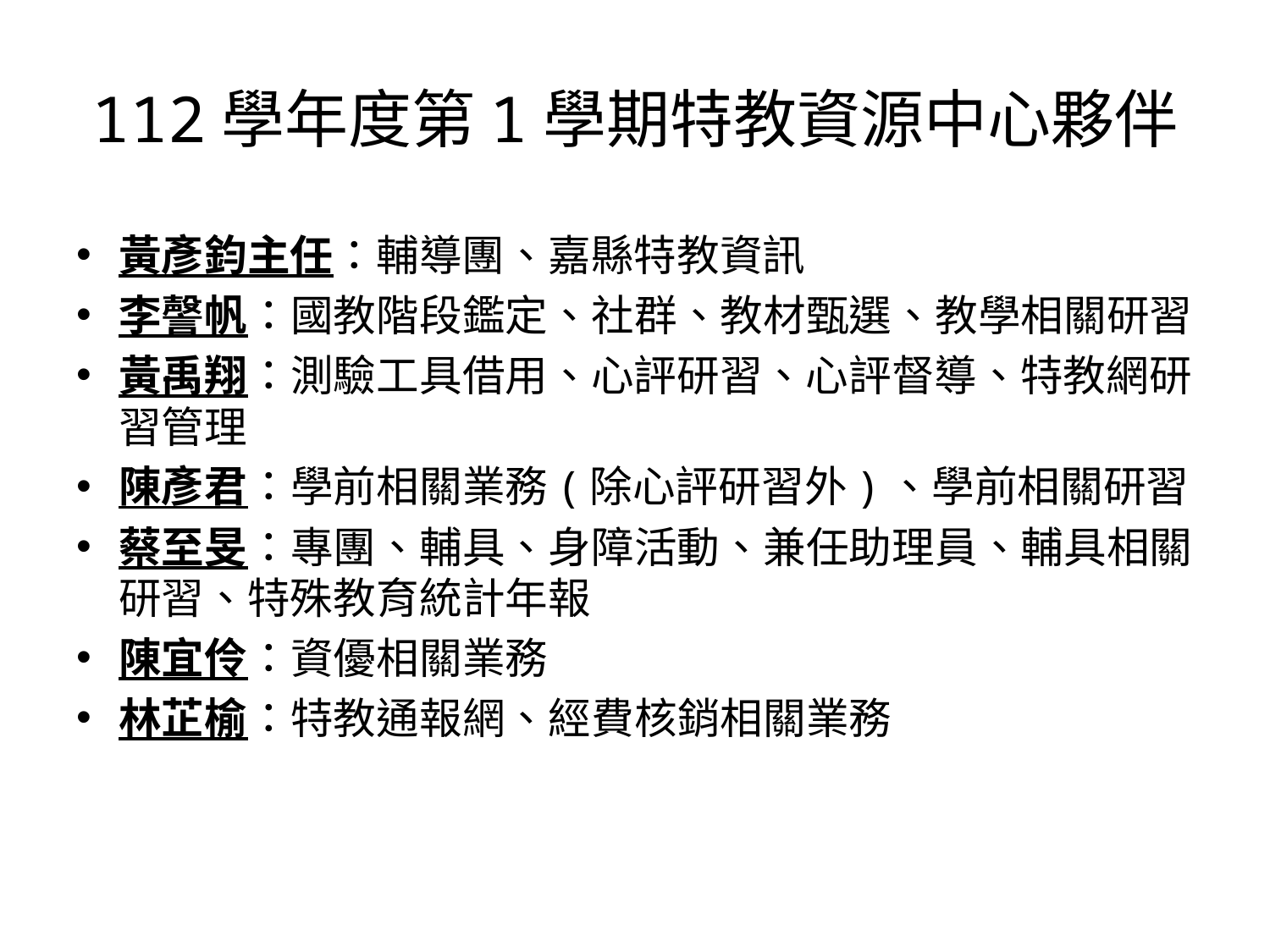

# 112學年度第1學期特教資源中心夥伴
黃彥鈞主任：輔導團、嘉縣特教資訊
李謦帆：國教階段鑑定、社群、教材甄選、教學相關研習
黃禹翔：測驗工具借用、心評研習、心評督導、特教網研習管理
陳彥君：學前相關業務(除心評研習外)、學前相關研習
蔡至旻：專團、輔具、身障活動、兼任助理員、輔具相關研習、特殊教育統計年報
陳宜伶：資優相關業務
林芷榆：特教通報網、經費核銷相關業務